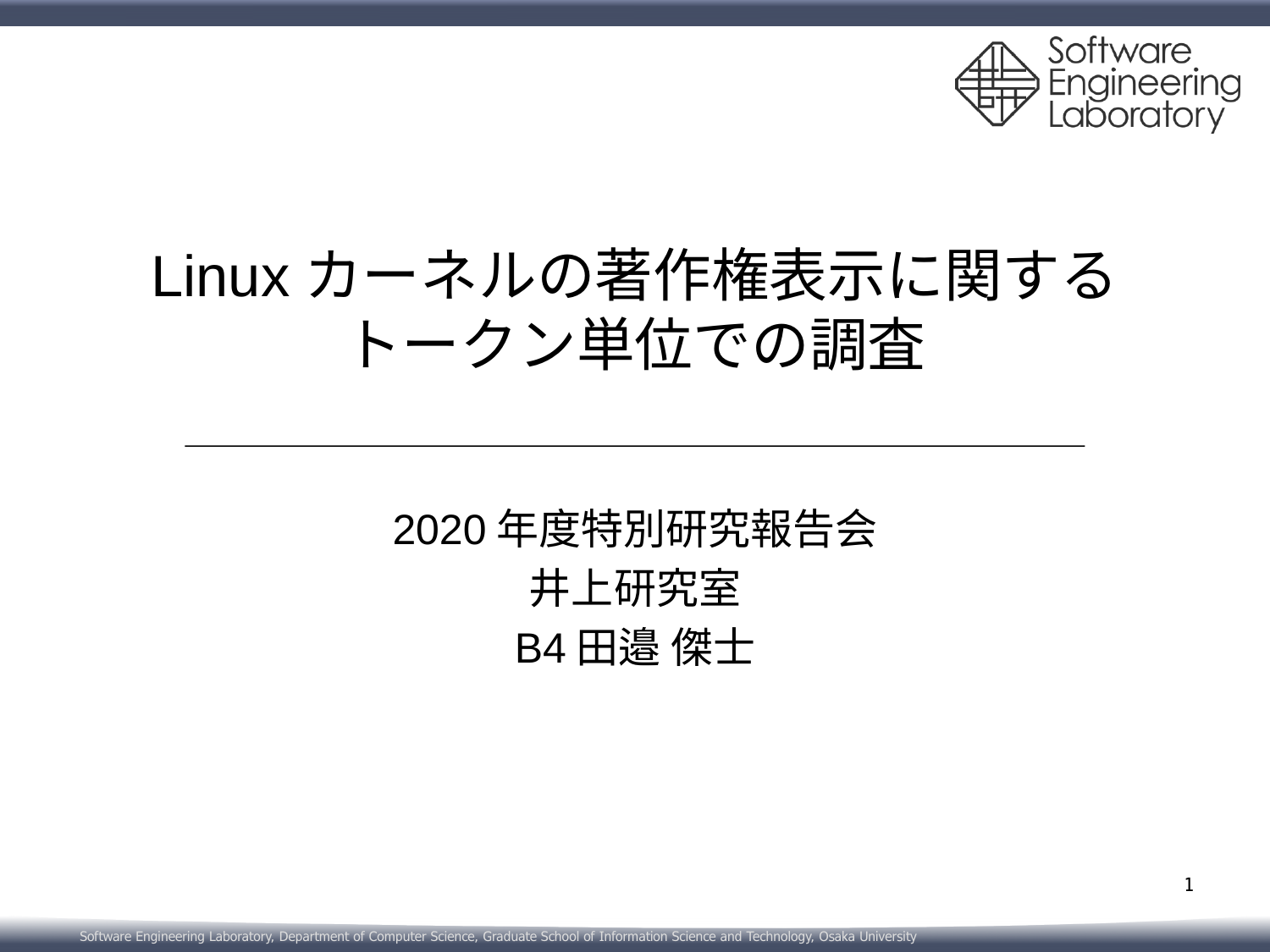

# Linuxカーネルの著作権表示に関する トークン単位での調査
2020年度特別研究報告会
井上研究室
B4田邉 傑士
1